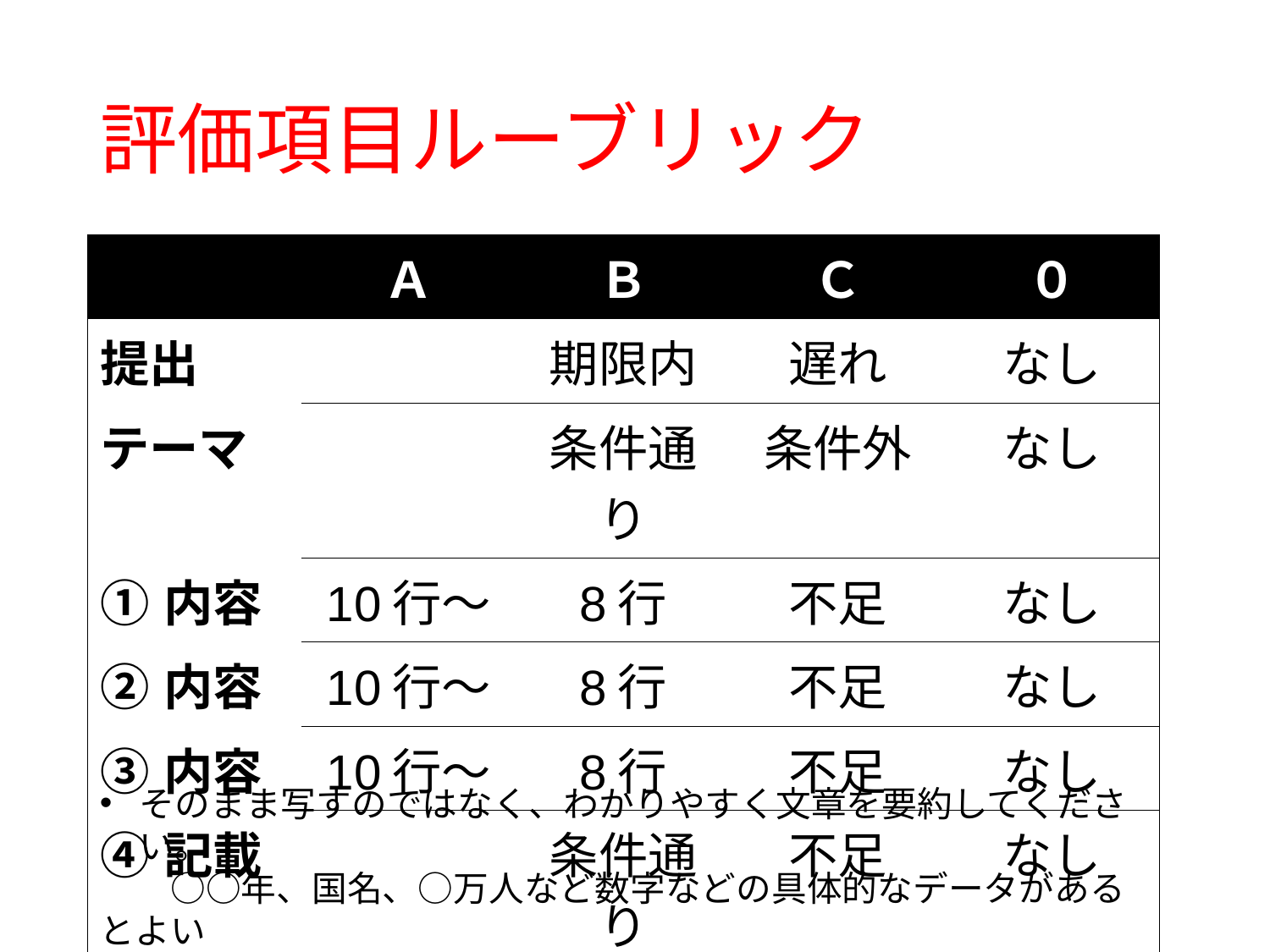

# 評価項目ルーブリック
|  | Ａ | Ｂ | Ｃ | ０ |
| --- | --- | --- | --- | --- |
| 提出 |  | 期限内 | 遅れ | なし |
| テーマ |  | 条件通り | 条件外 | なし |
| ①内容 | 10行～ | 8行 | 不足 | なし |
| ②内容 | 10行～ | 8行 | 不足 | なし |
| ③内容 | 10行～ | 8行 | 不足 | なし |
| ➃記載 |  | 条件通り | 不足 | なし |
そのまま写すのではなく、わかりやすく文章を要約してください。
　　○○年、国名、○万人など数字などの具体的なデータがあるとよい
行は目安です。内容と字の大きさも加味して評価します